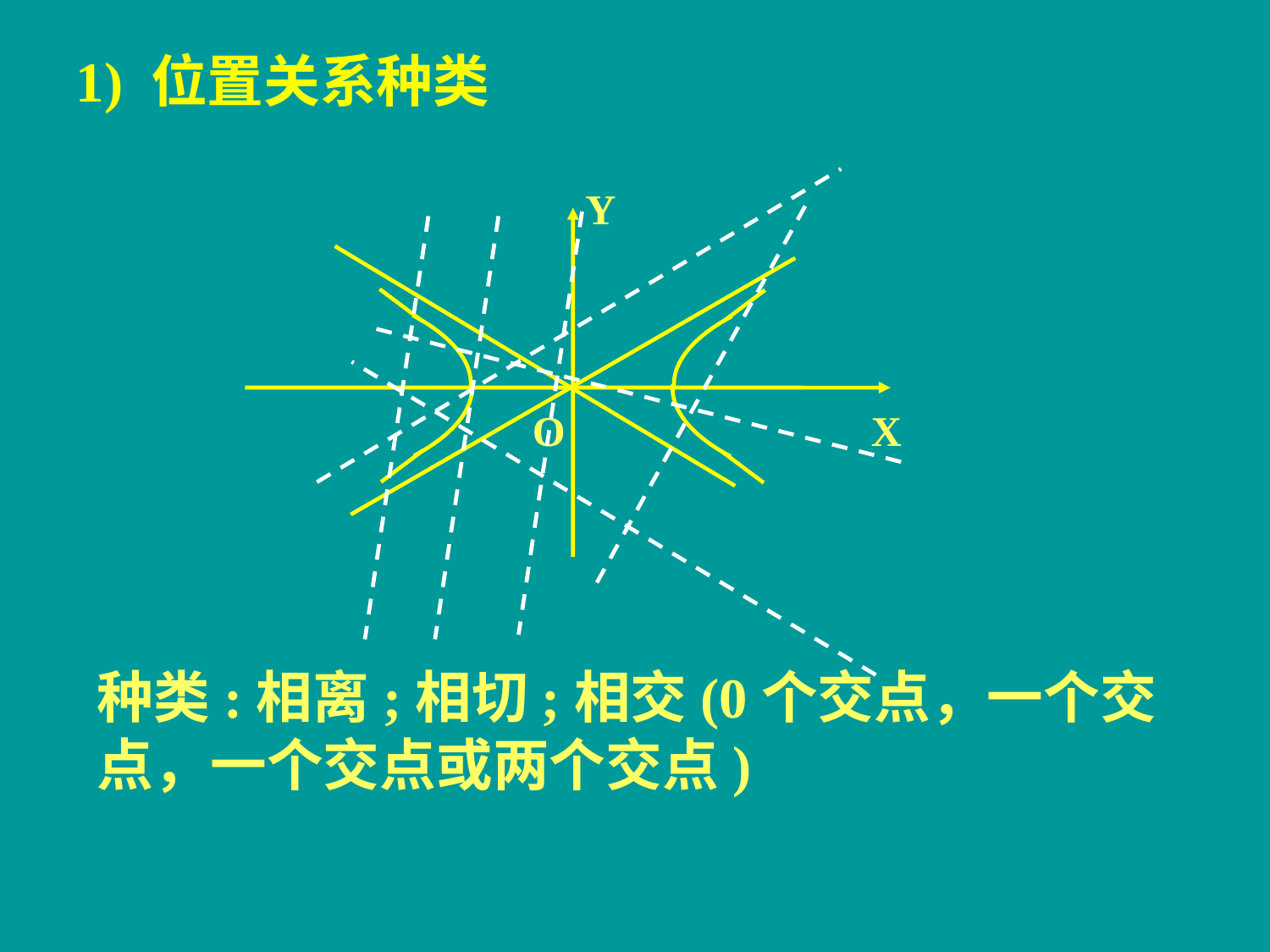

# 1) 位置关系种类

Y

O
X
种类:相离;相切;相交(0个交点，一个交点，一个交点或两个交点)